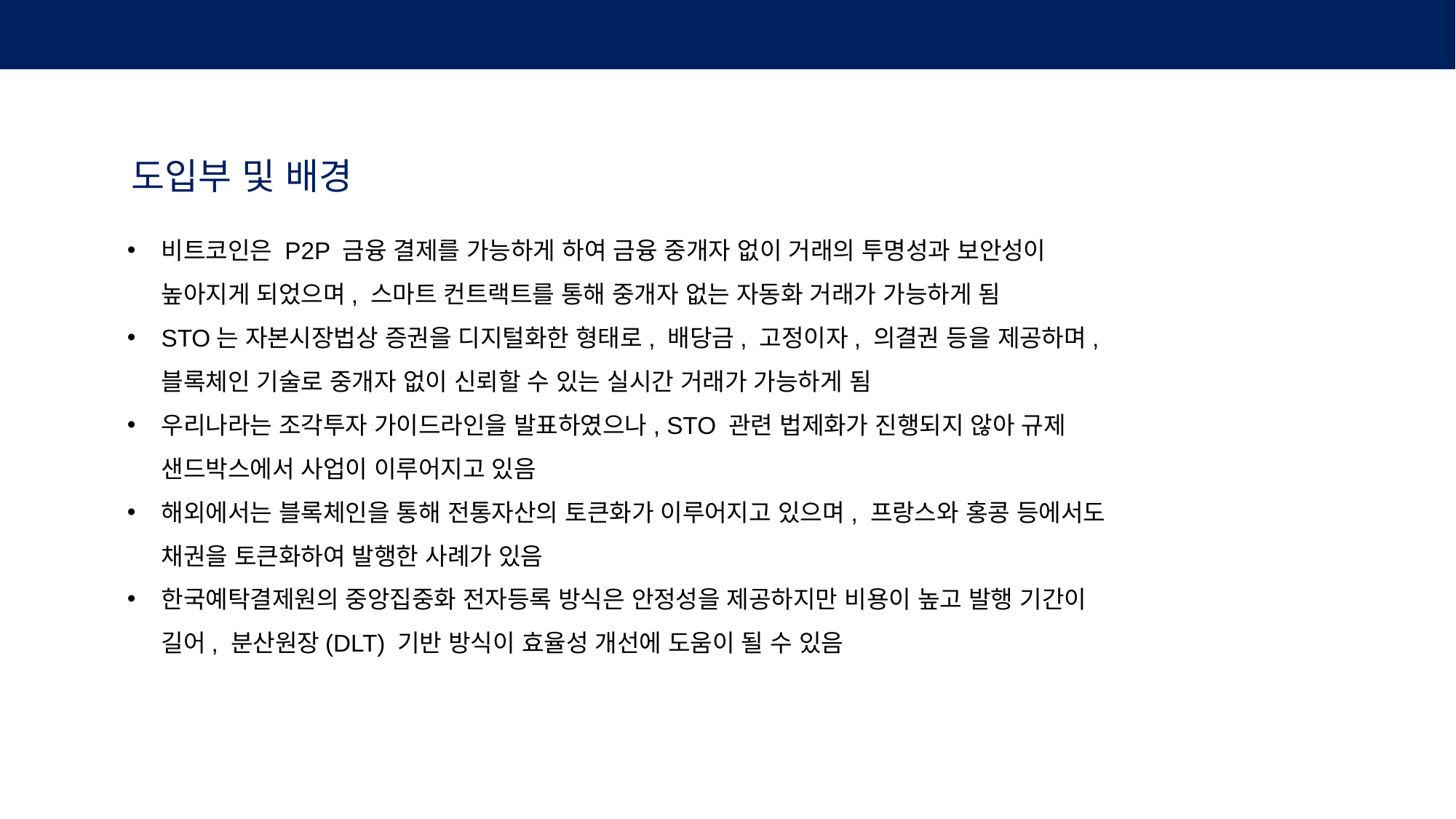

1. 서 론
도입부 및 배경
비트코인은 P2P 금융 결제를 가능하게 하여 금융 중개자 없이 거래의 투명성과 보안성이 높아지게 되었으며, 스마트 컨트랙트를 통해 중개자 없는 자동화 거래가 가능하게 됨
STO는 자본시장법상 증권을 디지털화한 형태로, 배당금, 고정이자, 의결권 등을 제공하며, 블록체인 기술로 중개자 없이 신뢰할 수 있는 실시간 거래가 가능하게 됨
우리나라는 조각투자 가이드라인을 발표하였으나, STO 관련 법제화가 진행되지 않아 규제 샌드박스에서 사업이 이루어지고 있음
해외에서는 블록체인을 통해 전통자산의 토큰화가 이루어지고 있으며, 프랑스와 홍콩 등에서도 채권을 토큰화하여 발행한 사례가 있음
한국예탁결제원의 중앙집중화 전자등록 방식은 안정성을 제공하지만 비용이 높고 발행 기간이 길어, 분산원장(DLT) 기반 방식이 효율성 개선에 도움이 될 수 있음